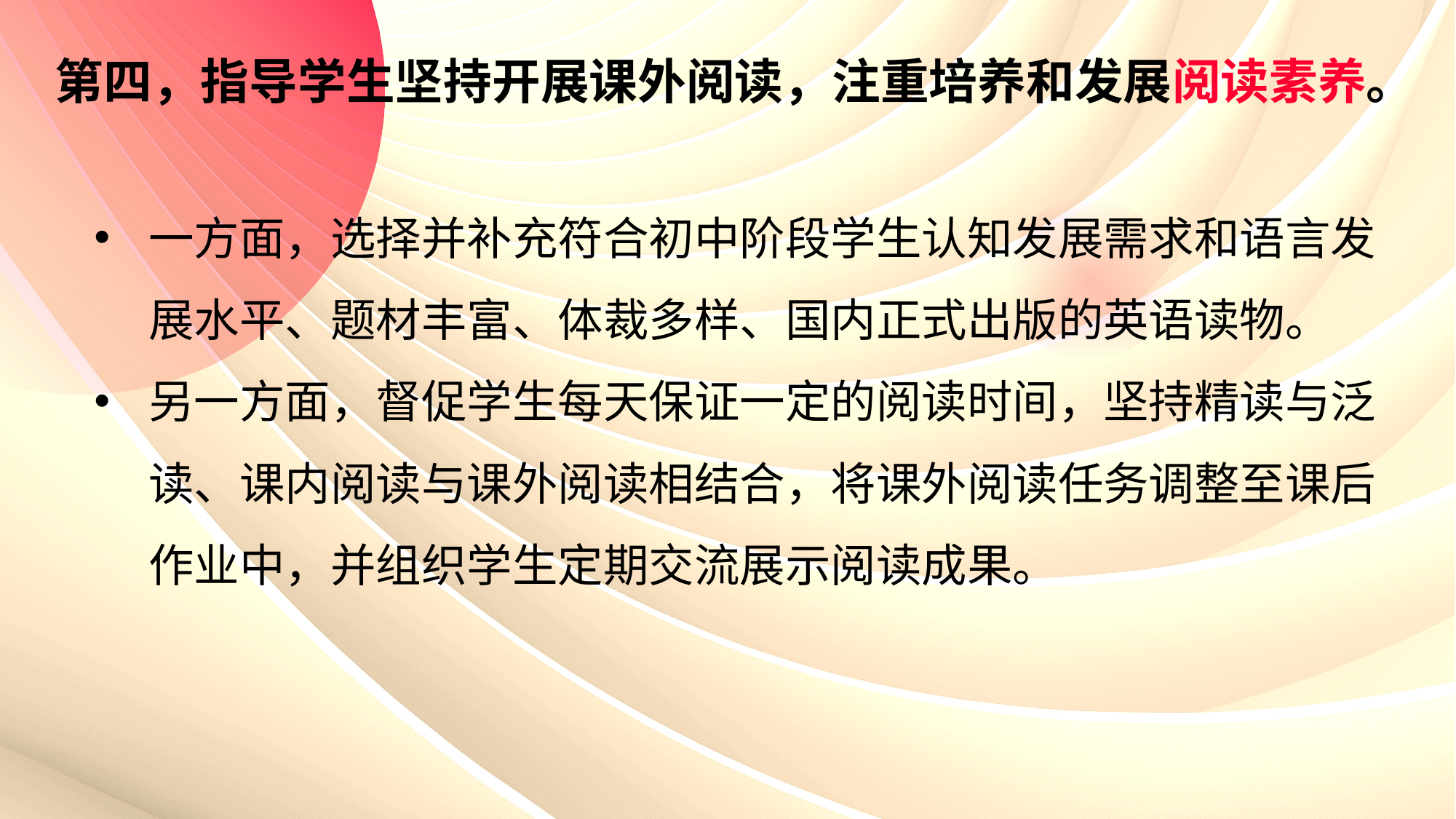

第四，指导学生坚持开展课外阅读，注重培养和发展阅读素养。
一方面，选择并补充符合初中阶段学生认知发展需求和语言发展水平、题材丰富、体裁多样、国内正式出版的英语读物。
另一方面，督促学生每天保证一定的阅读时间，坚持精读与泛读、课内阅读与课外阅读相结合，将课外阅读任务调整至课后作业中，并组织学生定期交流展示阅读成果。